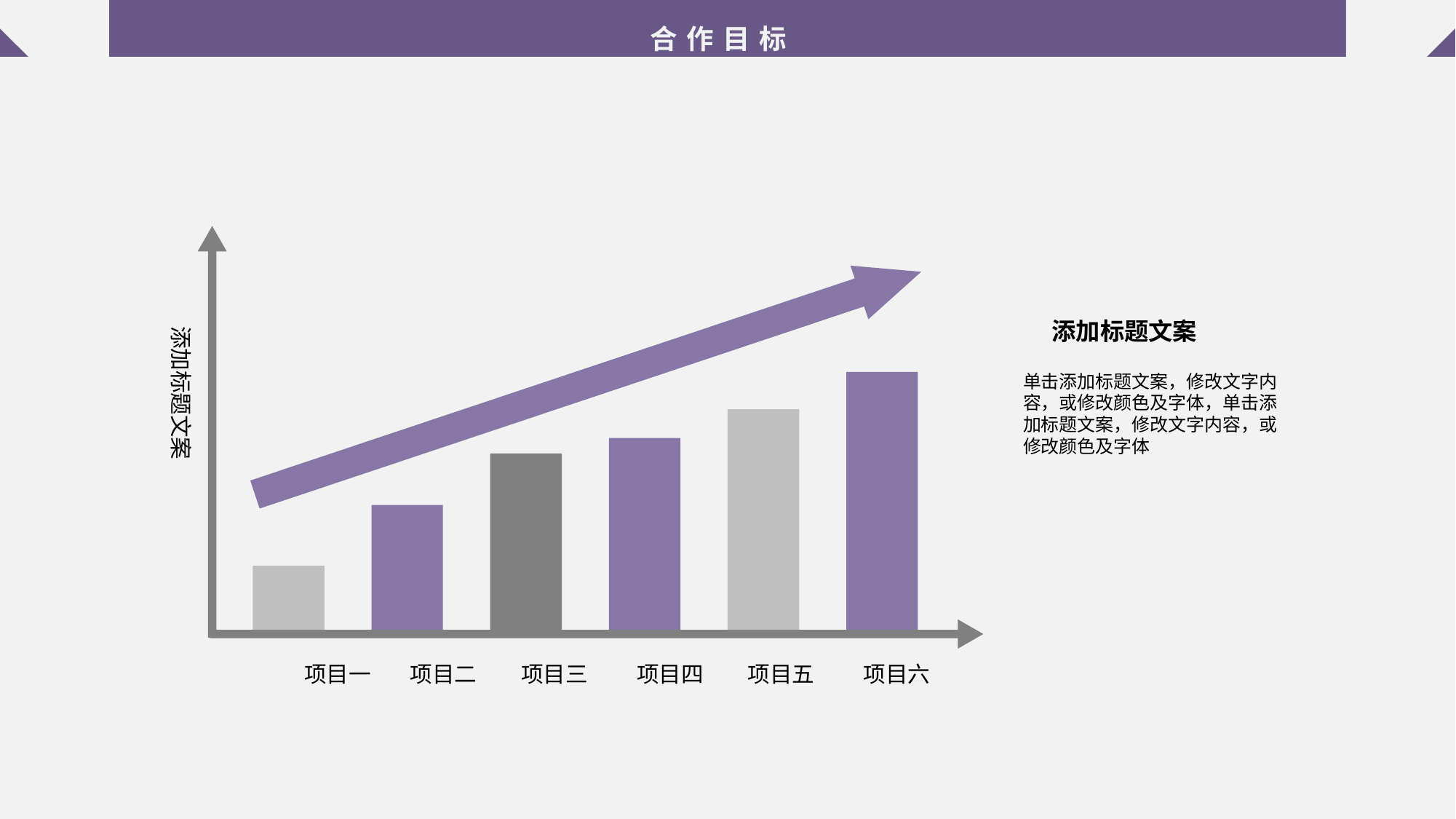

合作目标
添加标题文案
添加标题文案

单击添加标题文案，修改文字内容，或修改颜色及字体，单击添加标题文案，修改文字内容，或修改颜色及字体

点击输入文字

项目一        项目二         项目三          项目四         项目五          项目六